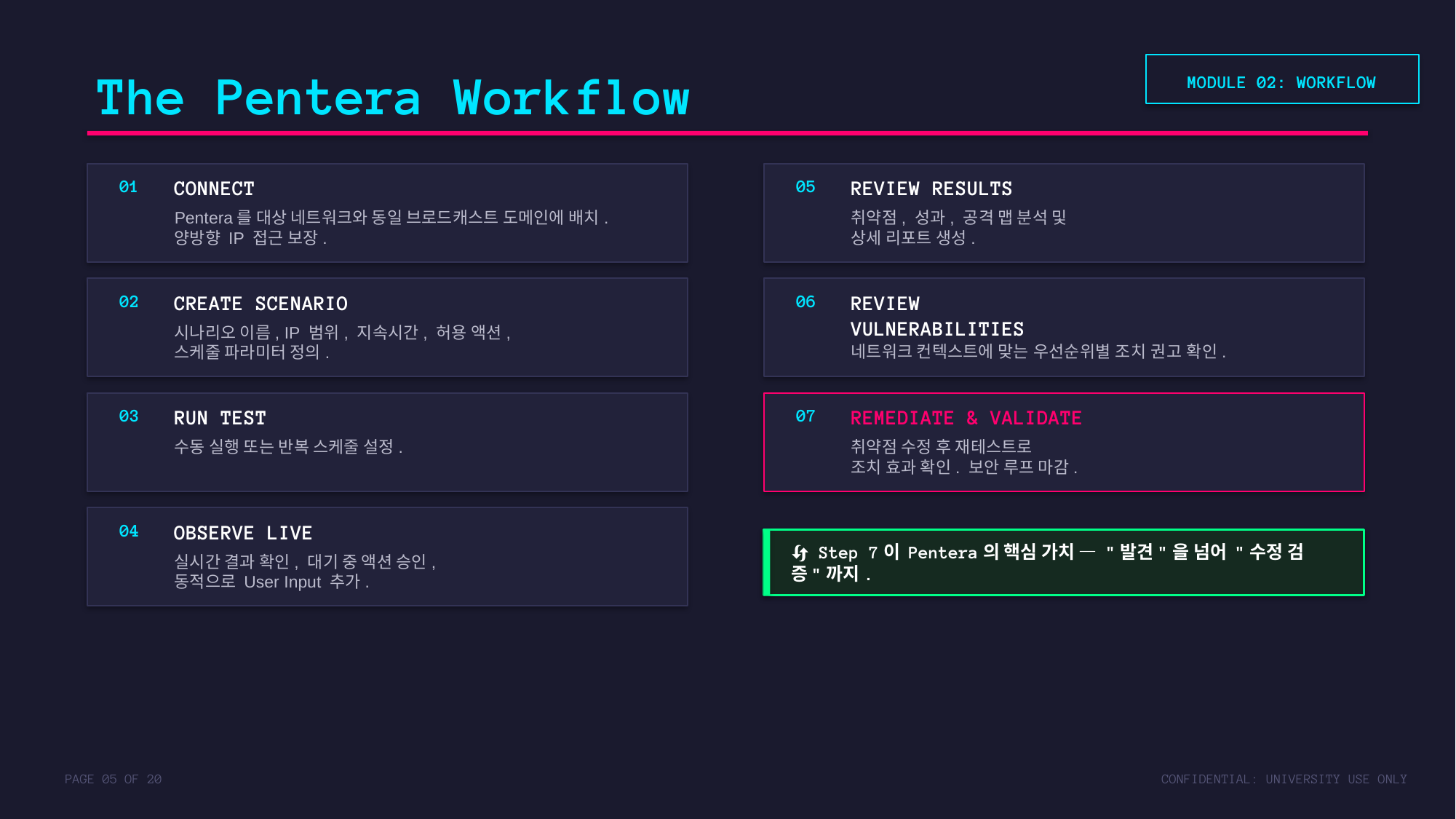

The Pentera Workflow

MODULE 02: WORKFLOW

01
CONNECT
05
REVIEW RESULTS
Pentera를 대상 네트워크와 동일 브로드캐스트 도메인에 배치.
양방향 IP 접근 보장.
취약점, 성과, 공격 맵 분석 및
상세 리포트 생성.

02
CREATE SCENARIO
06
REVIEW VULNERABILITIES
시나리오 이름, IP 범위, 지속시간, 허용 액션,
스케줄 파라미터 정의.
네트워크 컨텍스트에 맞는 우선순위별 조치 권고 확인.

03
RUN TEST
07
REMEDIATE & VALIDATE
수동 실행 또는 반복 스케줄 설정.
취약점 수정 후 재테스트로
조치 효과 확인. 보안 루프 마감.

04
OBSERVE LIVE

🔄 Step 7이 Pentera의 핵심 가치 — "발견"을 넘어 "수정 검증"까지.
실시간 결과 확인, 대기 중 액션 승인,
동적으로 User Input 추가.
PAGE 05 OF 20
CONFIDENTIAL: UNIVERSITY USE ONLY